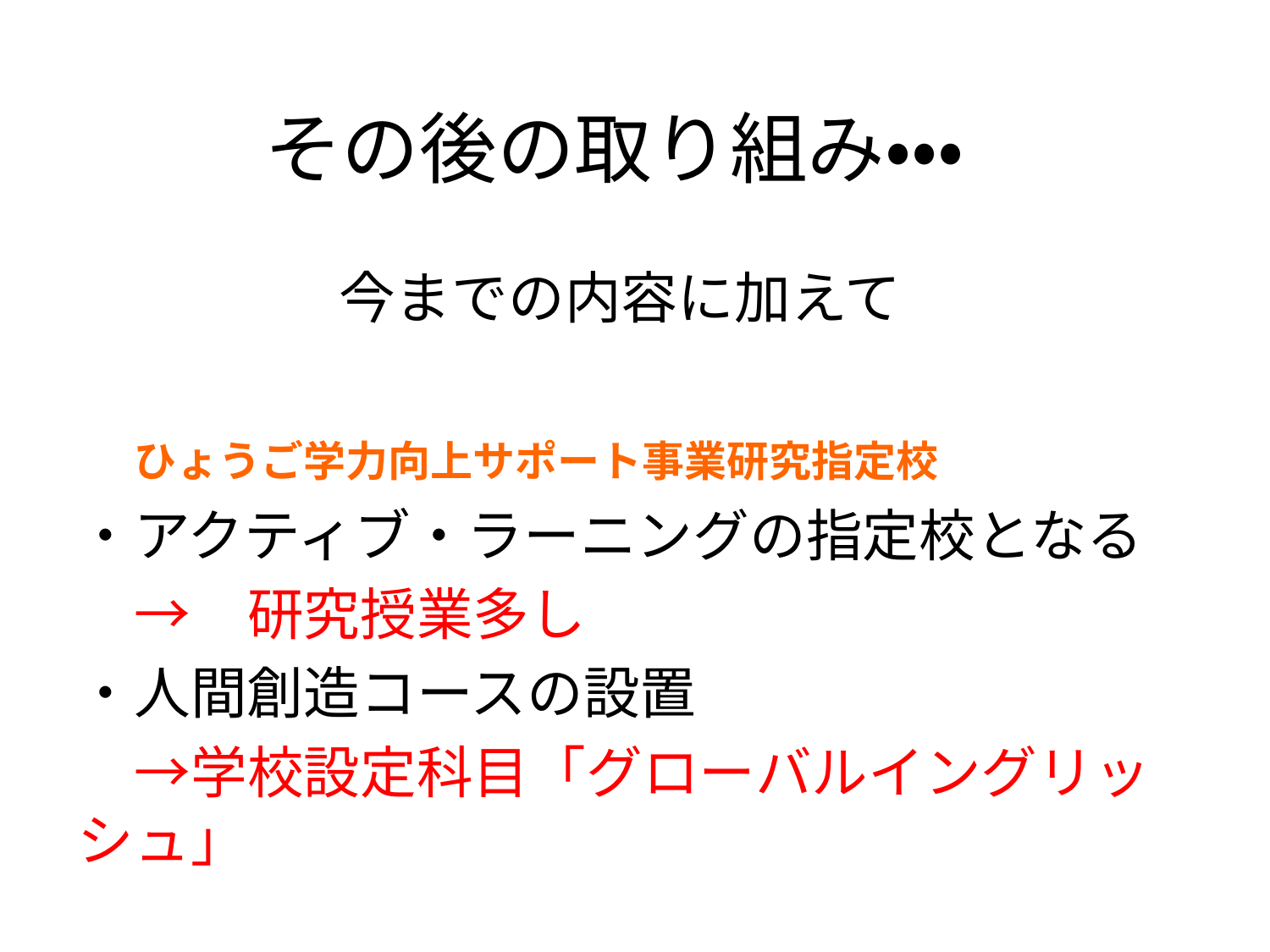

# その後の取り組み・・・
今までの内容に加えて

　ひょうご学力向上サポート事業研究指定校
・アクティブ・ラーニングの指定校となる
　→　研究授業多し
・人間創造コースの設置
　→学校設定科目「グローバルイングリッシュ」